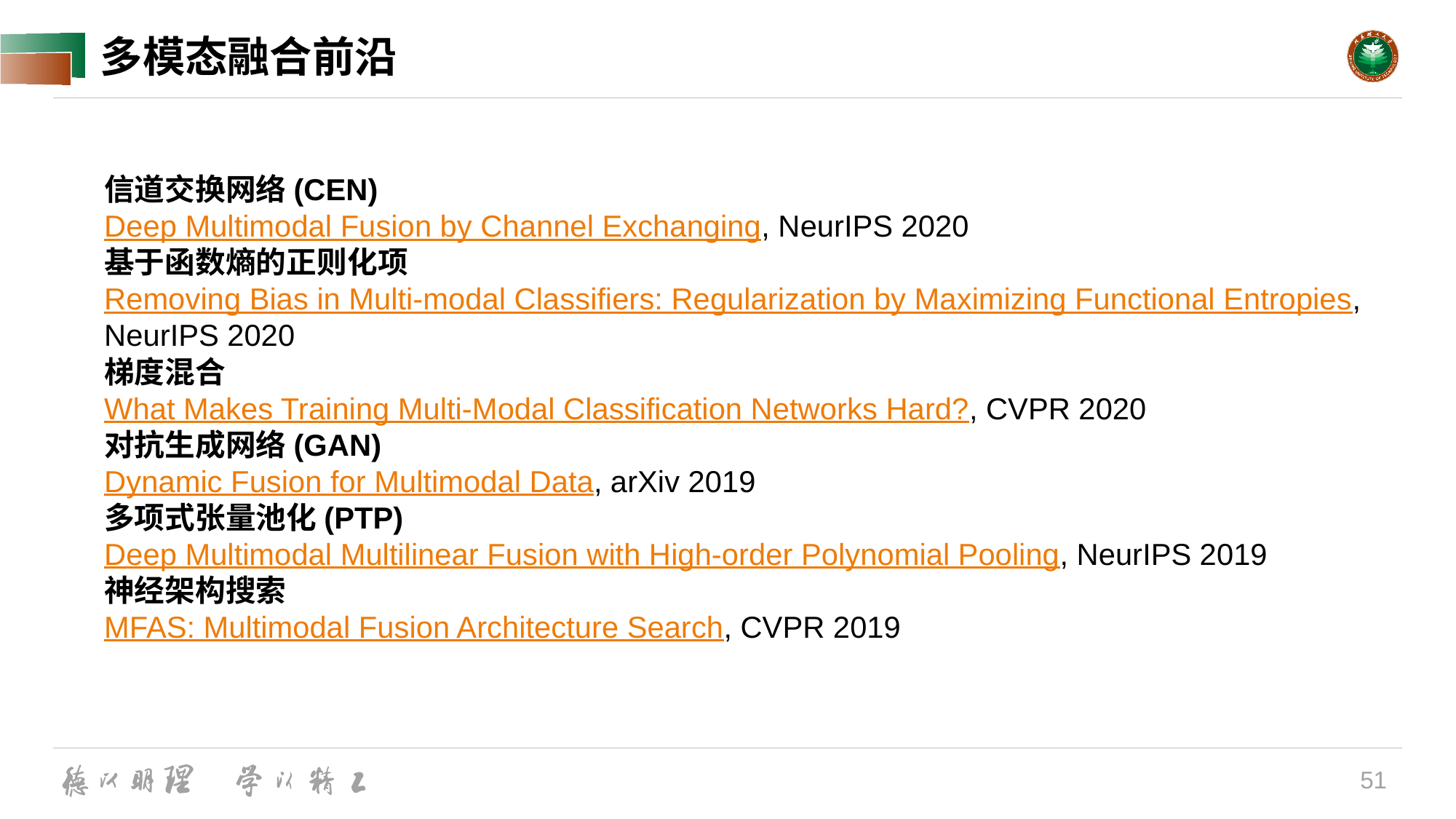

# 多模态融合前沿
信道交换网络(CEN)
Deep Multimodal Fusion by Channel Exchanging, NeurIPS 2020
基于函数熵的正则化项
Removing Bias in Multi-modal Classifiers: Regularization by Maximizing Functional Entropies, NeurIPS 2020
梯度混合
What Makes Training Multi-Modal Classification Networks Hard?, CVPR 2020
对抗生成网络(GAN)
Dynamic Fusion for Multimodal Data, arXiv 2019
多项式张量池化(PTP)
Deep Multimodal Multilinear Fusion with High-order Polynomial Pooling, NeurIPS 2019
神经架构搜索
MFAS: Multimodal Fusion Architecture Search, CVPR 2019